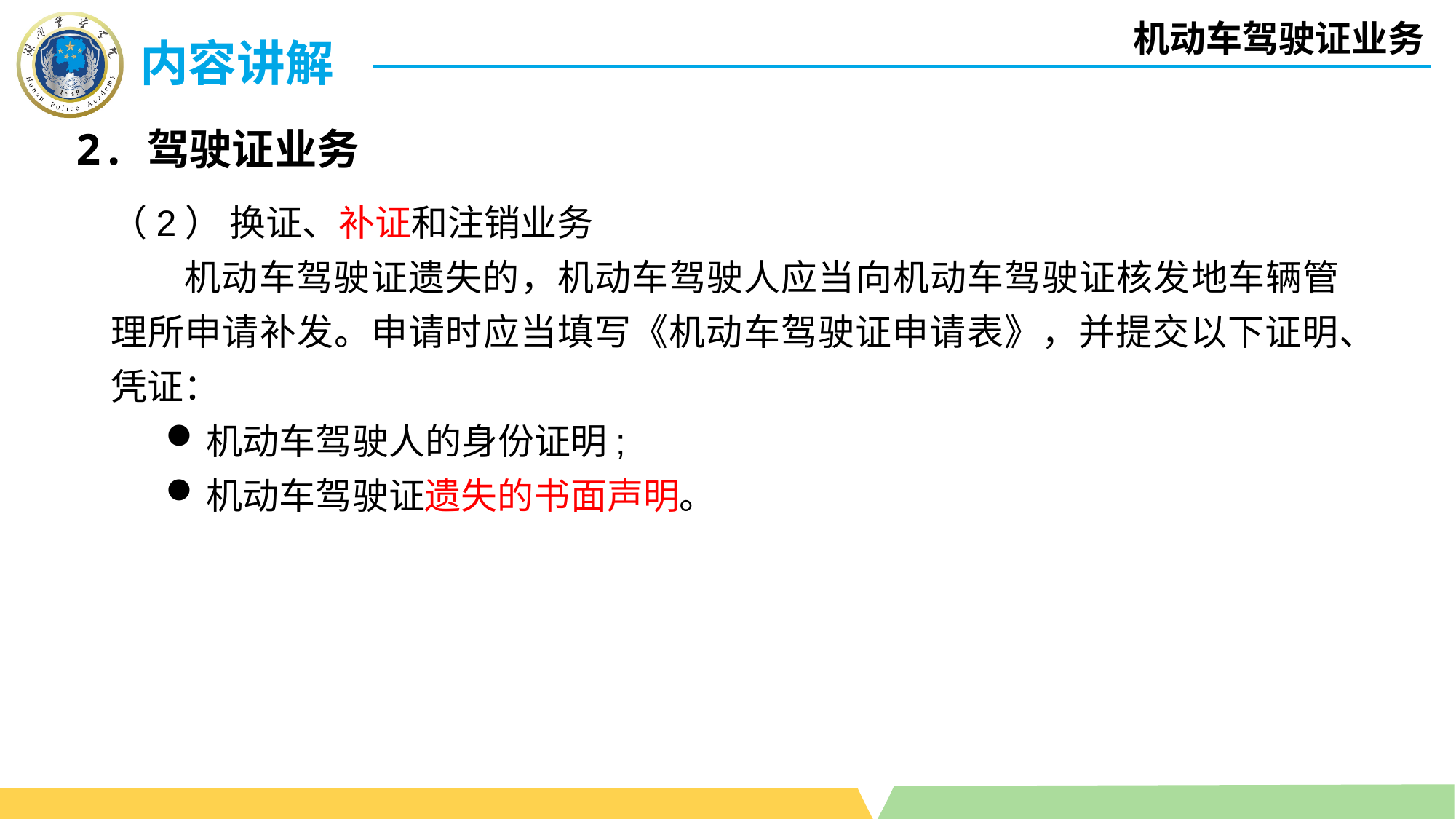

机动车驾驶证业务
内容讲解
 2. 驾驶证业务
（2） 换证、补证和注销业务
       机动车驾驶证遗失的，机动车驾驶人应当向机动车驾驶证核发地车辆管理所申请补发。申请时应当填写《机动车驾驶证申请表》，并提交以下证明、凭证：
机动车驾驶人的身份证明;
机动车驾驶证遗失的书面声明。